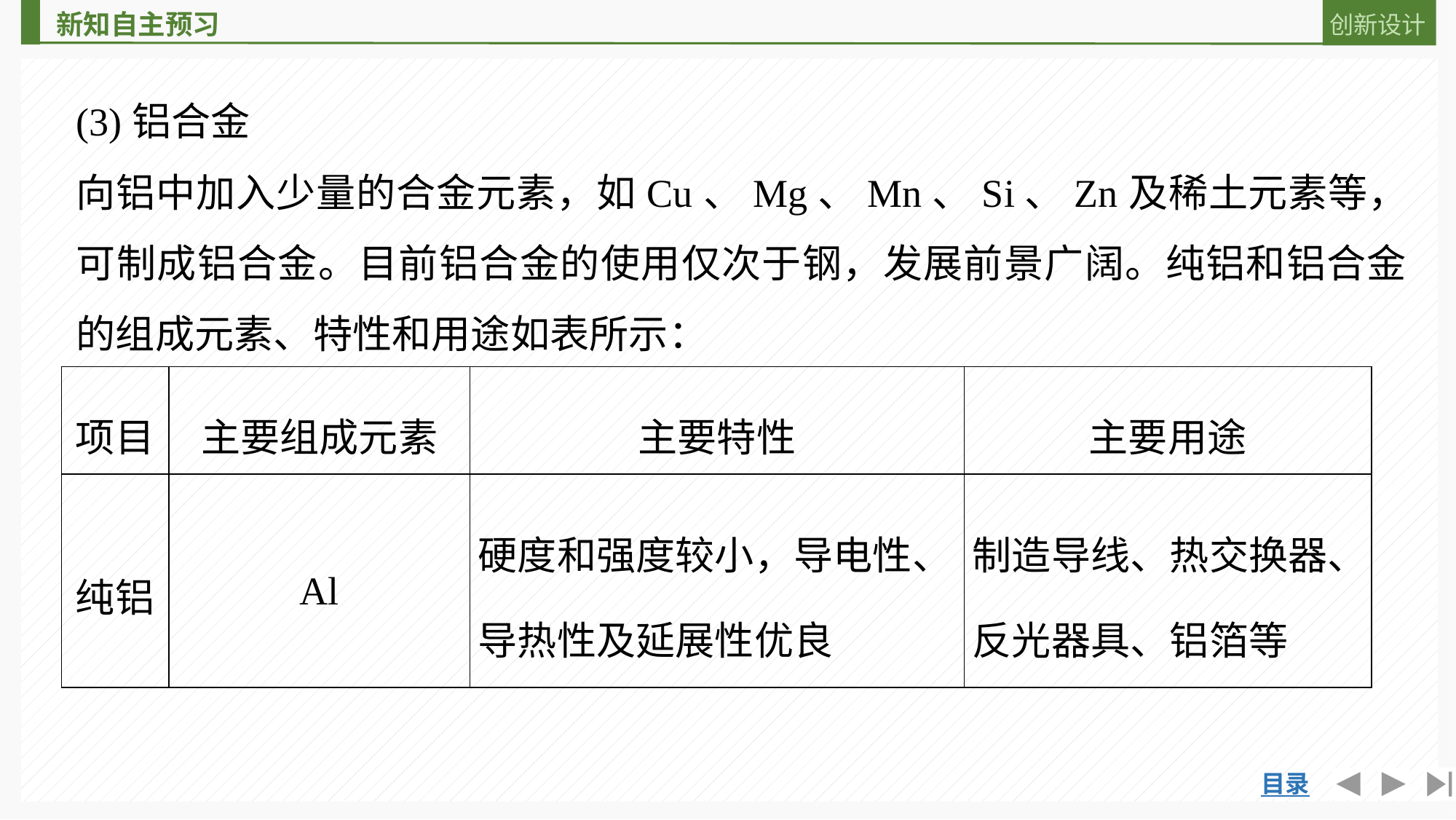

(3)铝合金
向铝中加入少量的合金元素，如Cu、Mg、Mn、Si、Zn及稀土元素等，可制成铝合金。目前铝合金的使用仅次于钢，发展前景广阔。纯铝和铝合金的组成元素、特性和用途如表所示：
| 项目 | 主要组成元素 | 主要特性 | 主要用途 |
| --- | --- | --- | --- |
| 纯铝 | Al | 硬度和强度较小，导电性、导热性及延展性优良 | 制造导线、热交换器、反光器具、铝箔等 |